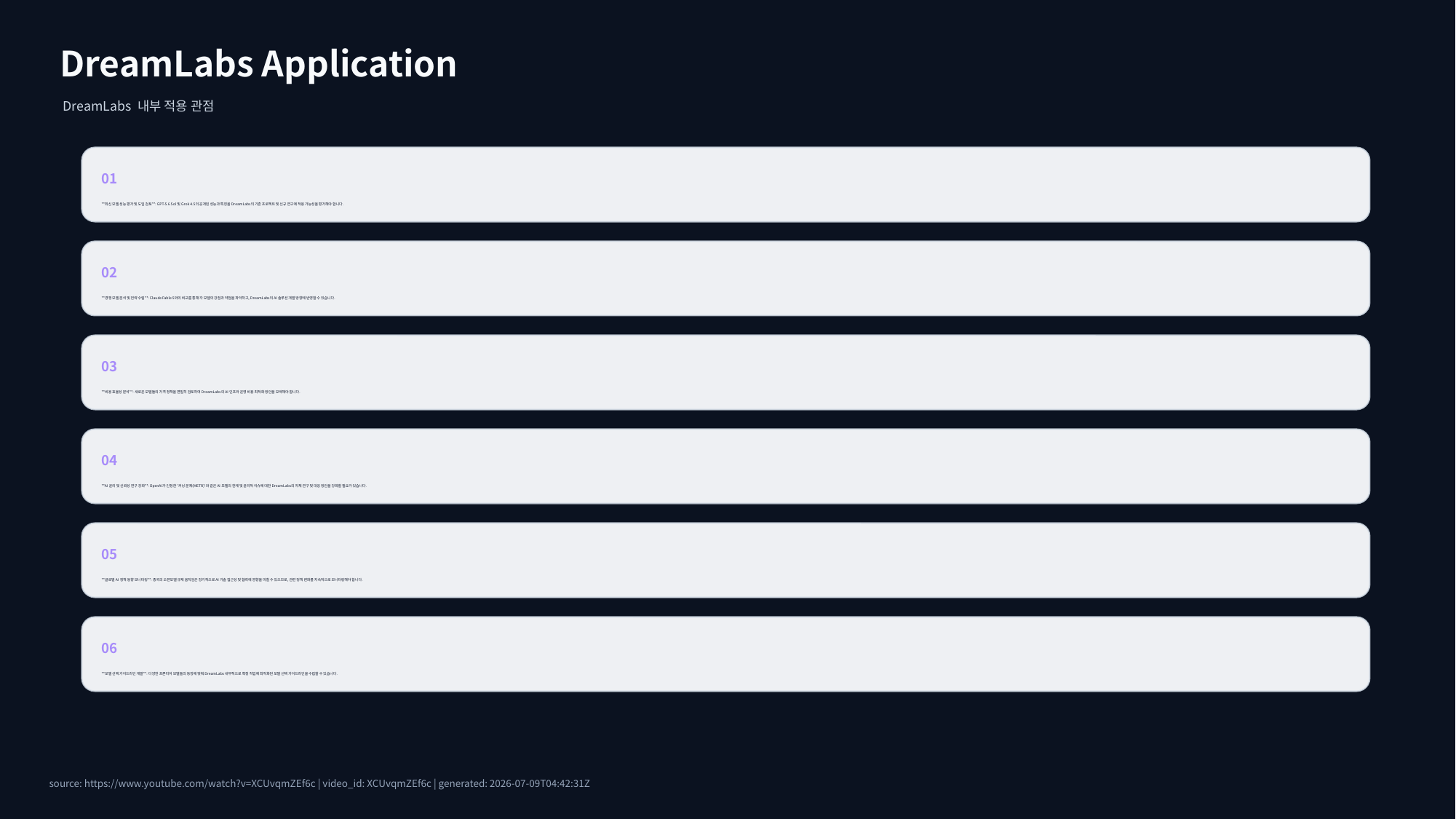

DreamLabs Application
DreamLabs 내부 적용 관점

01
**최신 모델 성능 평가 및 도입 검토**: GPT-5.6 Sol 및 Grok 4.5의 공개된 성능과 특징을 DreamLabs의 기존 프로젝트 및 신규 연구에 적용 가능성을 평가해야 합니다.

02
**경쟁 모델 분석 및 전략 수립**: Claude Fable 5와의 비교를 통해 각 모델의 강점과 약점을 파악하고, DreamLabs의 AI 솔루션 개발 방향에 반영할 수 있습니다.

03
**비용 효율성 분석**: 새로운 모델들의 가격 정책을 면밀히 검토하여 DreamLabs의 AI 인프라 운영 비용 최적화 방안을 모색해야 합니다.

04
**AI 윤리 및 신뢰성 연구 강화**: OpenAI가 인정한 '커닝 문제(METR)'와 같은 AI 모델의 한계 및 윤리적 이슈에 대한 DreamLabs의 자체 연구 및 대응 방안을 강화할 필요가 있습니다.

05
**글로벌 AI 정책 동향 모니터링**: 중국의 오픈모델 규제 움직임은 장기적으로 AI 기술 접근성 및 협력에 영향을 미칠 수 있으므로, 관련 정책 변화를 지속적으로 모니터링해야 합니다.

06
**모델 선택 가이드라인 개발**: 다양한 프론티어 모델들의 등장에 맞춰 DreamLabs 내부적으로 특정 작업에 최적화된 모델 선택 가이드라인을 수립할 수 있습니다.
source: https://www.youtube.com/watch?v=XCUvqmZEf6c | video_id: XCUvqmZEf6c | generated: 2026-07-09T04:42:31Z